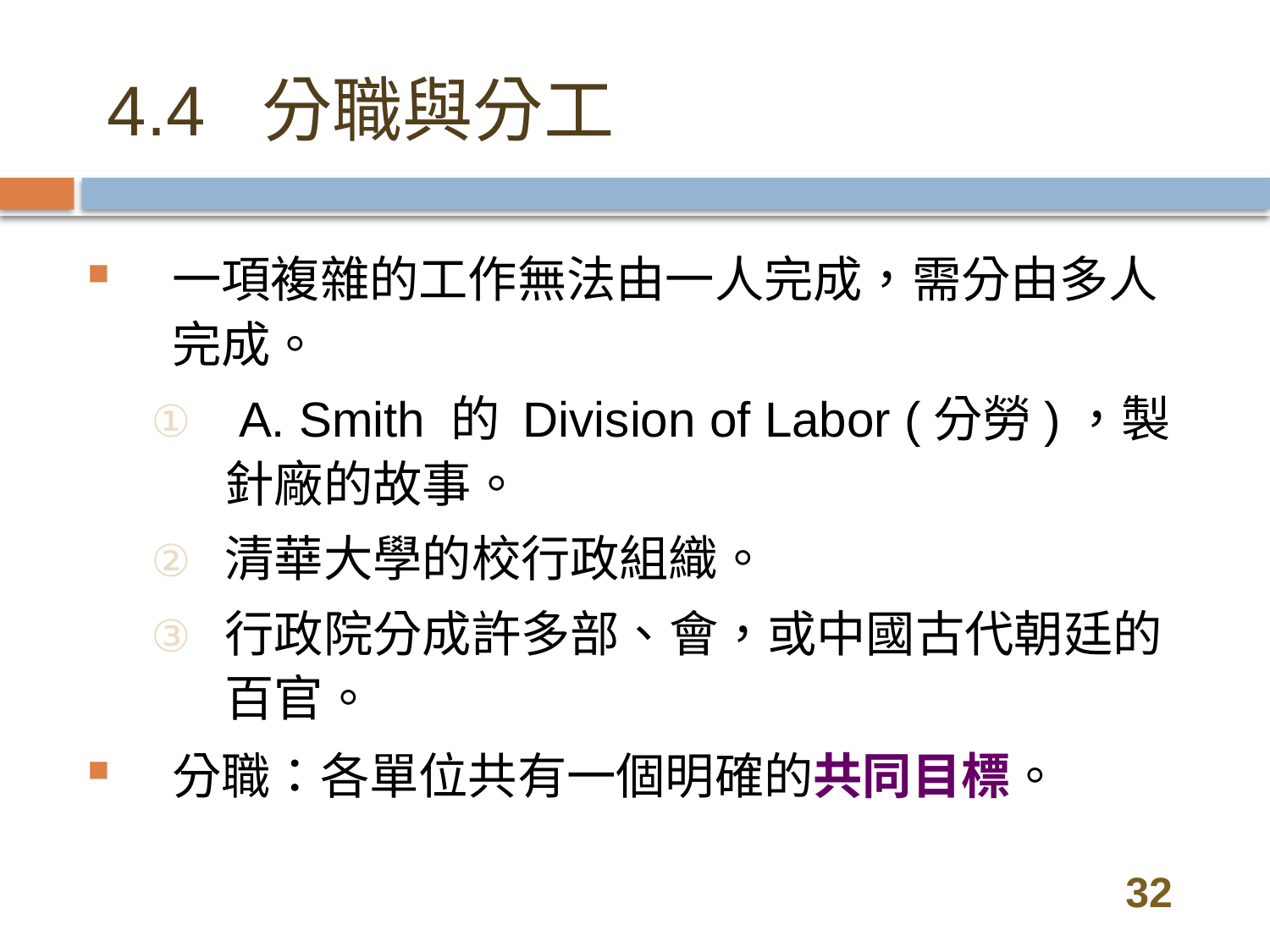

# 4.4  分職與分工
一項複雜的工作無法由一人完成，需分由多人完成。
 A. Smith 的 Division of Labor (分勞)，製針廠的故事。
清華大學的校行政組織。
行政院分成許多部、會，或中國古代朝廷的百官。
分職：各單位共有一個明確的共同目標。
32